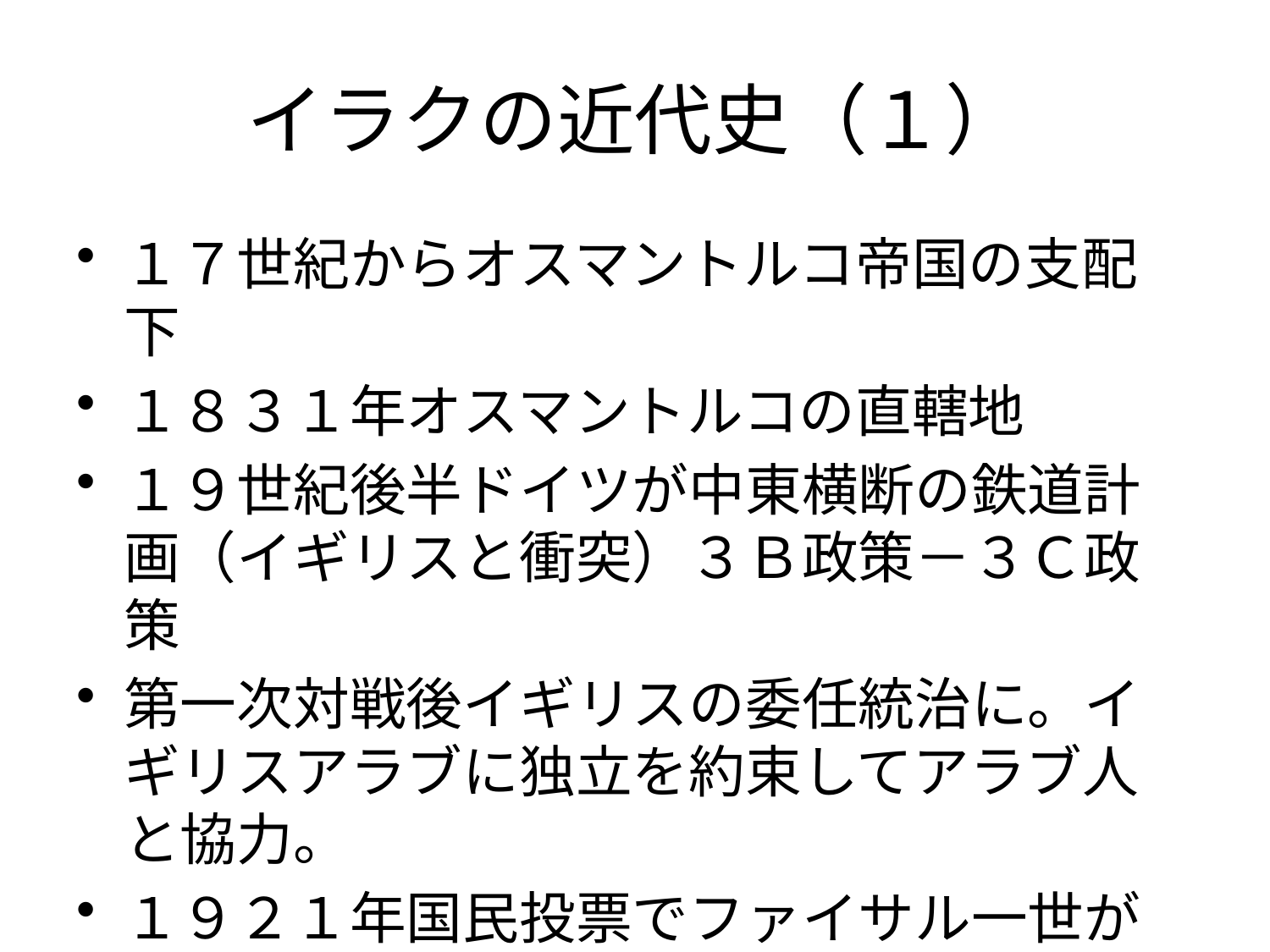

# イラクの近代史（１）
１７世紀からオスマントルコ帝国の支配下
１８３１年オスマントルコの直轄地
１９世紀後半ドイツが中東横断の鉄道計画（イギリスと衝突）３Ｂ政策－３Ｃ政策
第一次対戦後イギリスの委任統治に。イギリスアラブに独立を約束してアラブ人と協力。
１９２１年国民投票でファイサル一世が国王
３０年に独立、３２年国際連盟に加盟